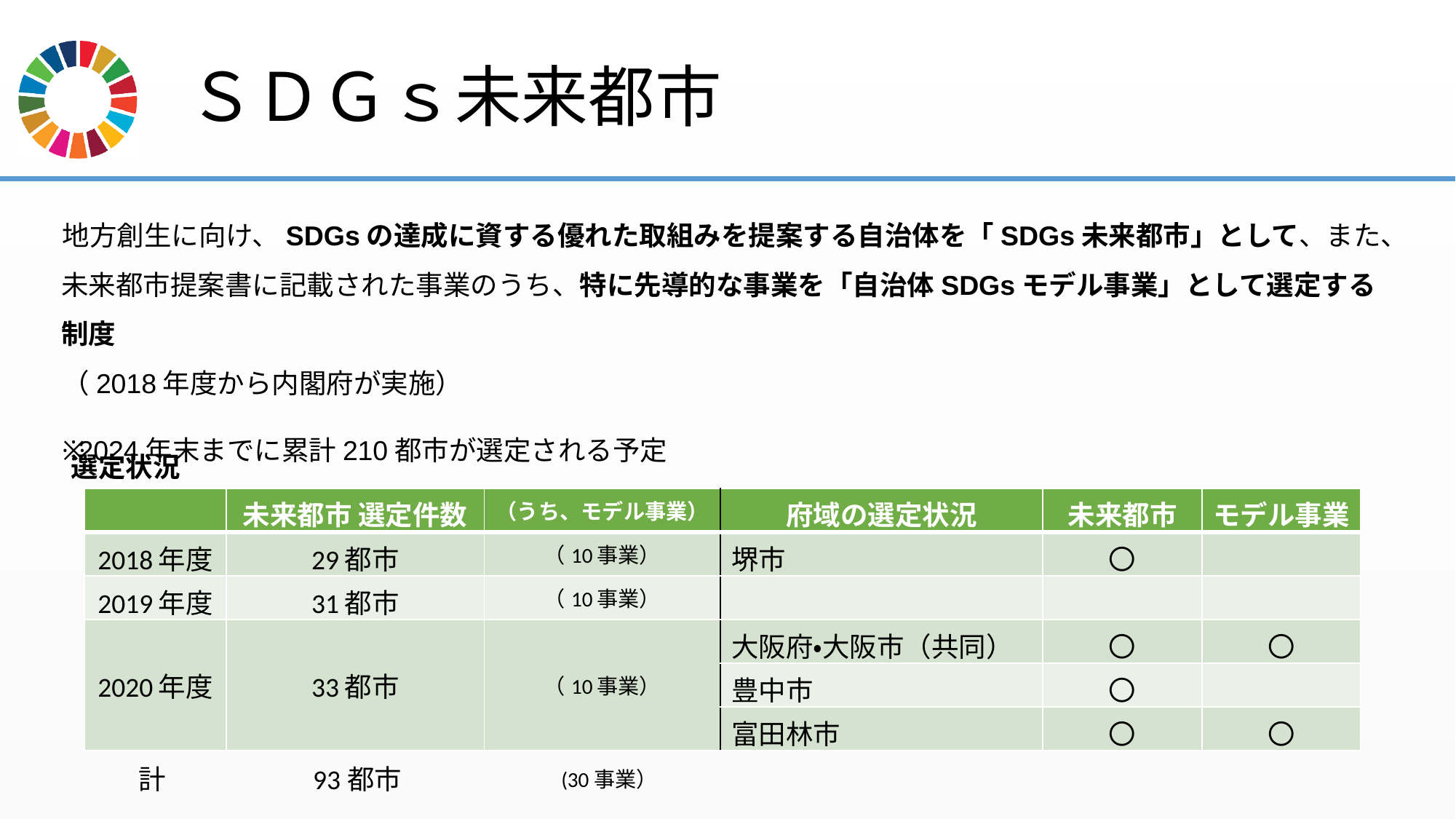

# ＳＤＧｓ未来都市
地方創生に向け、SDGsの達成に資する優れた取組みを提案する自治体を「SDGs未来都市」として、また、未来都市提案書に記載された事業のうち、特に先導的な事業を「自治体SDGsモデル事業」として選定する制度
（2018年度から内閣府が実施）
※2024年末までに累計210都市が選定される予定
選定状況
|  | 未来都市 選定件数 | （うち、モデル事業） | 府域の選定状況 | 未来都市 | モデル事業 |
| --- | --- | --- | --- | --- | --- |
| 2018年度 | 29都市 | （10事業） | 堺市 | 〇 |  |
| 2019年度 | 31都市 | （10事業） |  |  |  |
| 2020年度 | 33都市 | （10事業） | 大阪府・大阪市（共同） | 〇 | 〇 |
|  |  |  | 豊中市 | 〇 |  |
|  |  |  | 富田林市 | 〇 | 〇 |
計
93都市
(30事業）